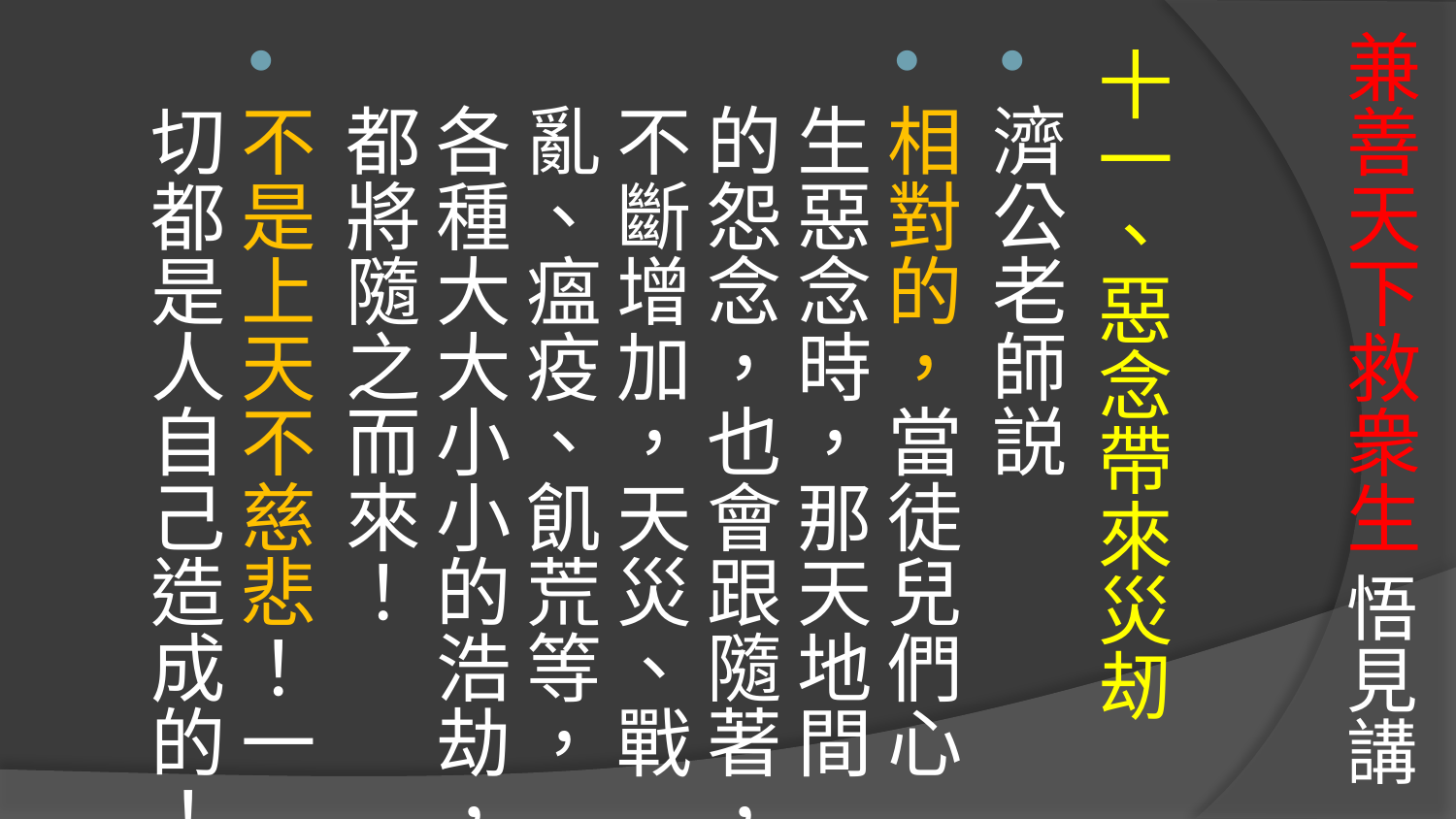

# 兼善天下救衆生 悟見講
十一、惡念帶來災刼
濟公老師説
相對的，當徒兒們心生惡念時，那天地間的怨念，也會跟隨著，不斷增加，天災、戰亂、瘟疫、飢荒等，各種大大小小的浩劫，都將隨之而來！
不是上天不慈悲！一切都是人自己造成的！